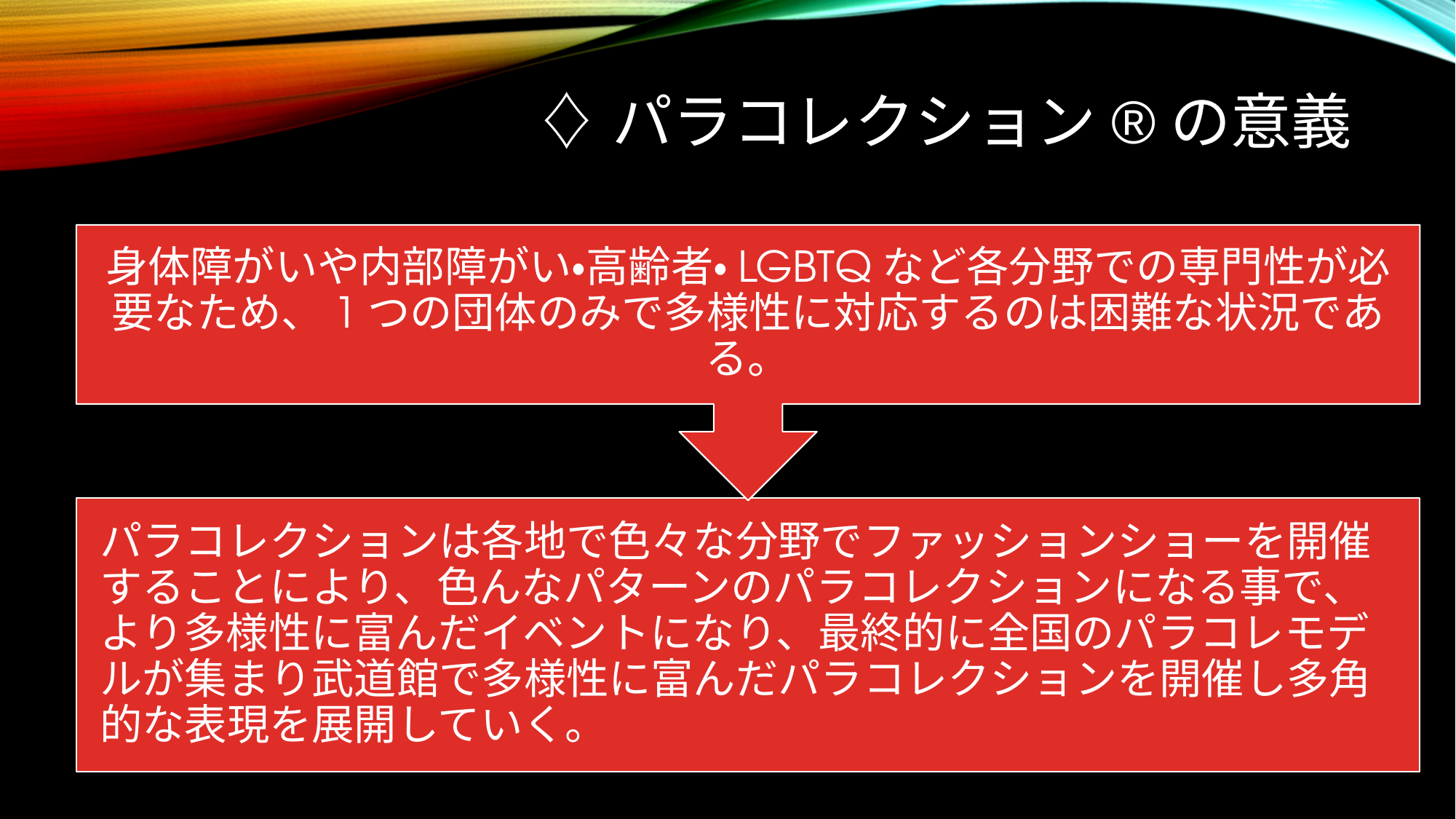

# ♢パラコレクション®の意義
パラコレクションは各地で色々な分野でファッションショーを開催することにより、色んなパターンのパラコレクションになる事で、より多様性に富んだイベントになり、最終的に全国のパラコレモデルが集まり武道館で多様性に富んだパラコレクションを開催し多角的な表現を展開していく。
身体障がいや内部障がい・高齢者・LGBTQなど各分野での専門性が必要なため、1つの団体のみで多様性に対応するのは困難な状況である。